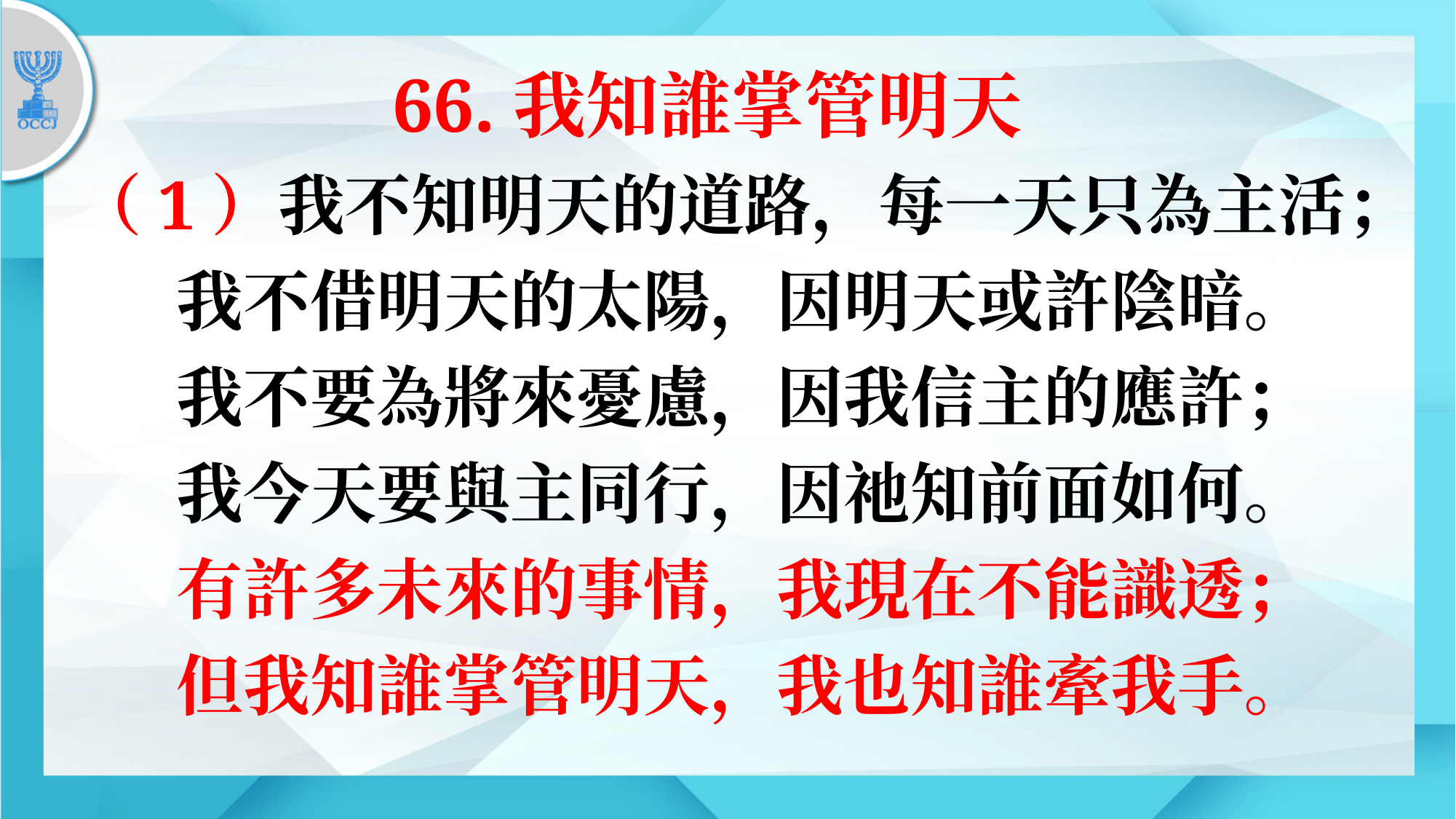

66.我知誰掌管明天
（1）我不知明天的道路，每一天只為主活；
我不借明天的太陽，因明天或許陰暗。
我不要為將來憂慮，因我信主的應許；
我今天要與主同行，因祂知前面如何。
有許多未來的事情，我現在不能識透；
但我知誰掌管明天，我也知誰牽我手。